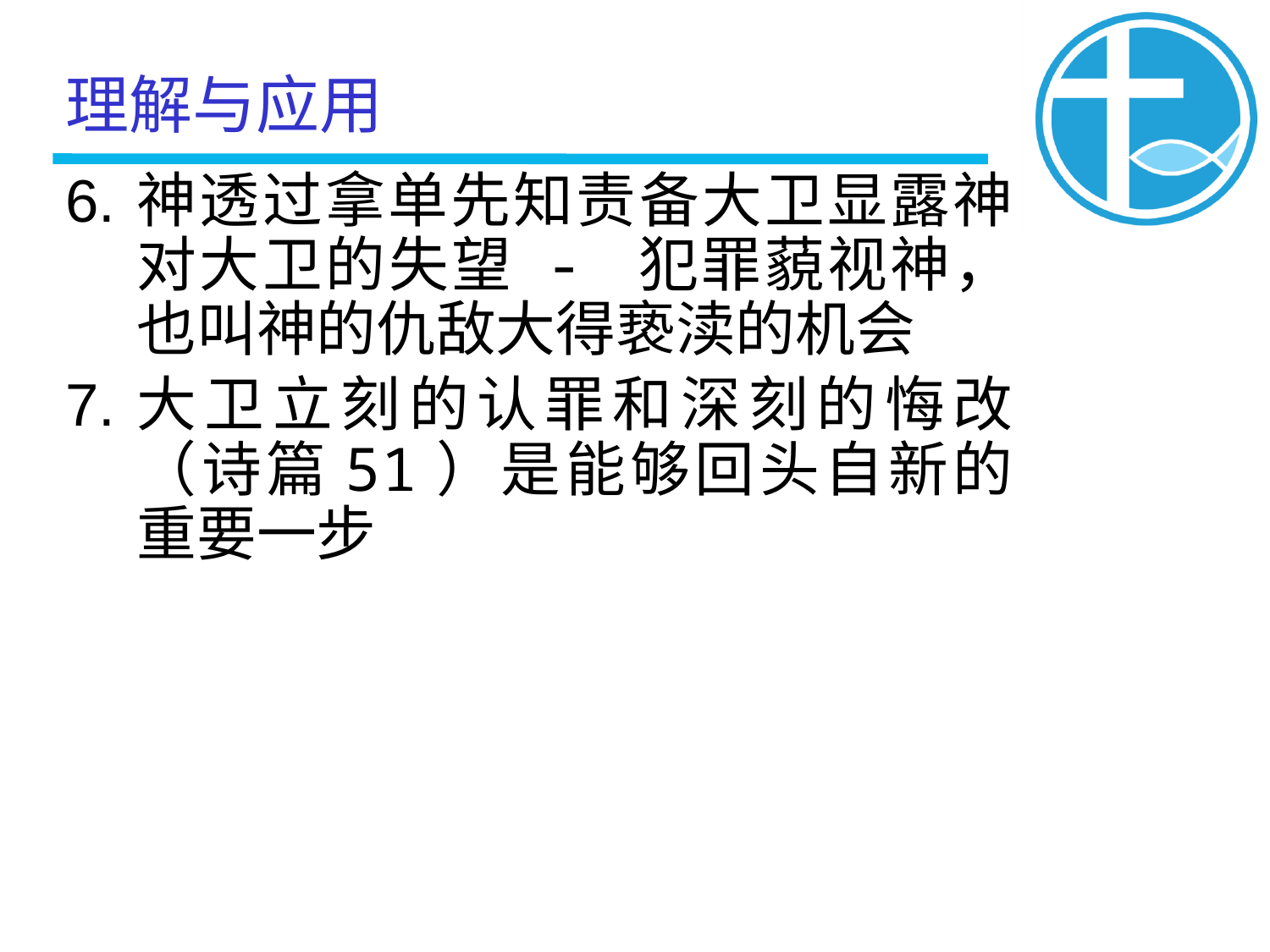

理解与应用
神透过拿单先知责备大卫显露神对大卫的失望 - 犯罪藐视神，也叫神的仇敌大得亵渎的机会
大卫立刻的认罪和深刻的悔改（诗篇51）是能够回头自新的重要一步